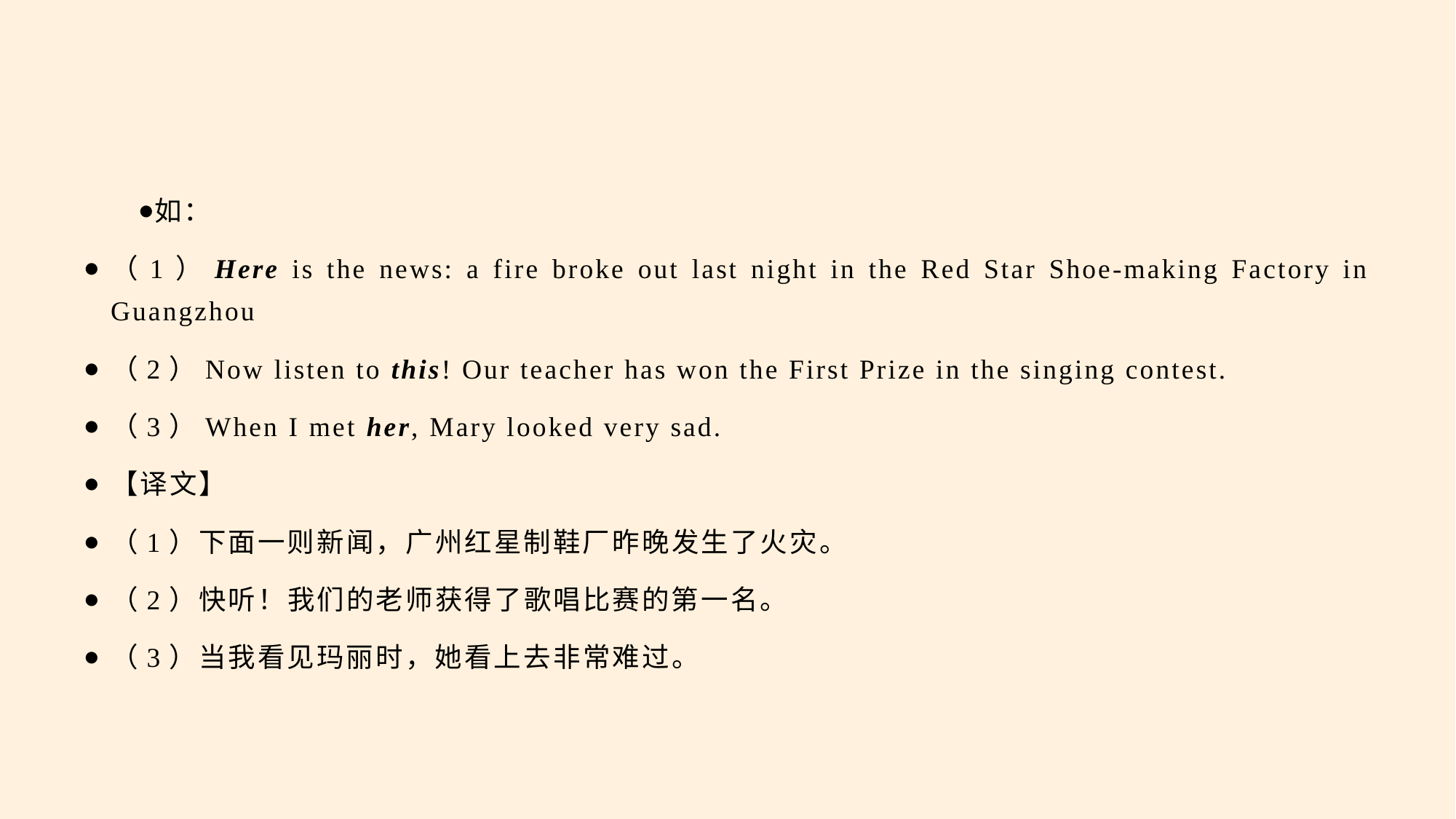

#
如：
（1）Here is the news: a fire broke out last night in the Red Star Shoe-making Factory in Guangzhou
（2）Now listen to this! Our teacher has won the First Prize in the singing contest.
（3）When I met her, Mary looked very sad.
【译文】
（1）下面一则新闻，广州红星制鞋厂昨晚发生了火灾。
（2）快听！我们的老师获得了歌唱比赛的第一名。
（3）当我看见玛丽时，她看上去非常难过。